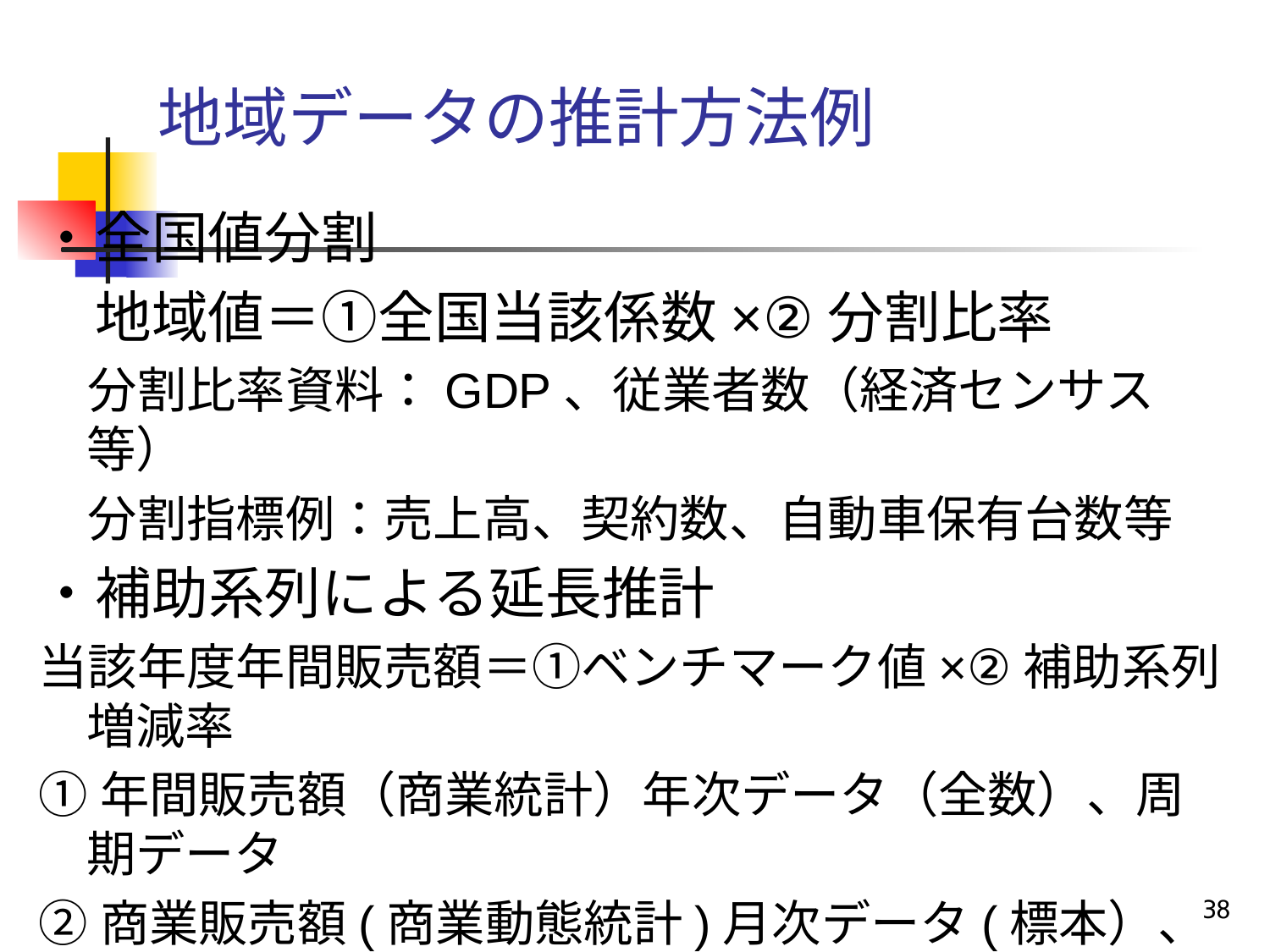

# 地域データの推計方法例
・全国値分割
　地域値＝①全国当該係数×②分割比率
　分割比率資料：GDP、従業者数（経済センサス等）
　分割指標例：売上高、契約数、自動車保有台数等
・補助系列による延長推計
当該年度年間販売額＝①ベンチマーク値×②補助系列増減率
①年間販売額（商業統計）年次データ（全数）、周期データ
②商業販売額(商業動態統計)月次データ(標本）、年次データ

38